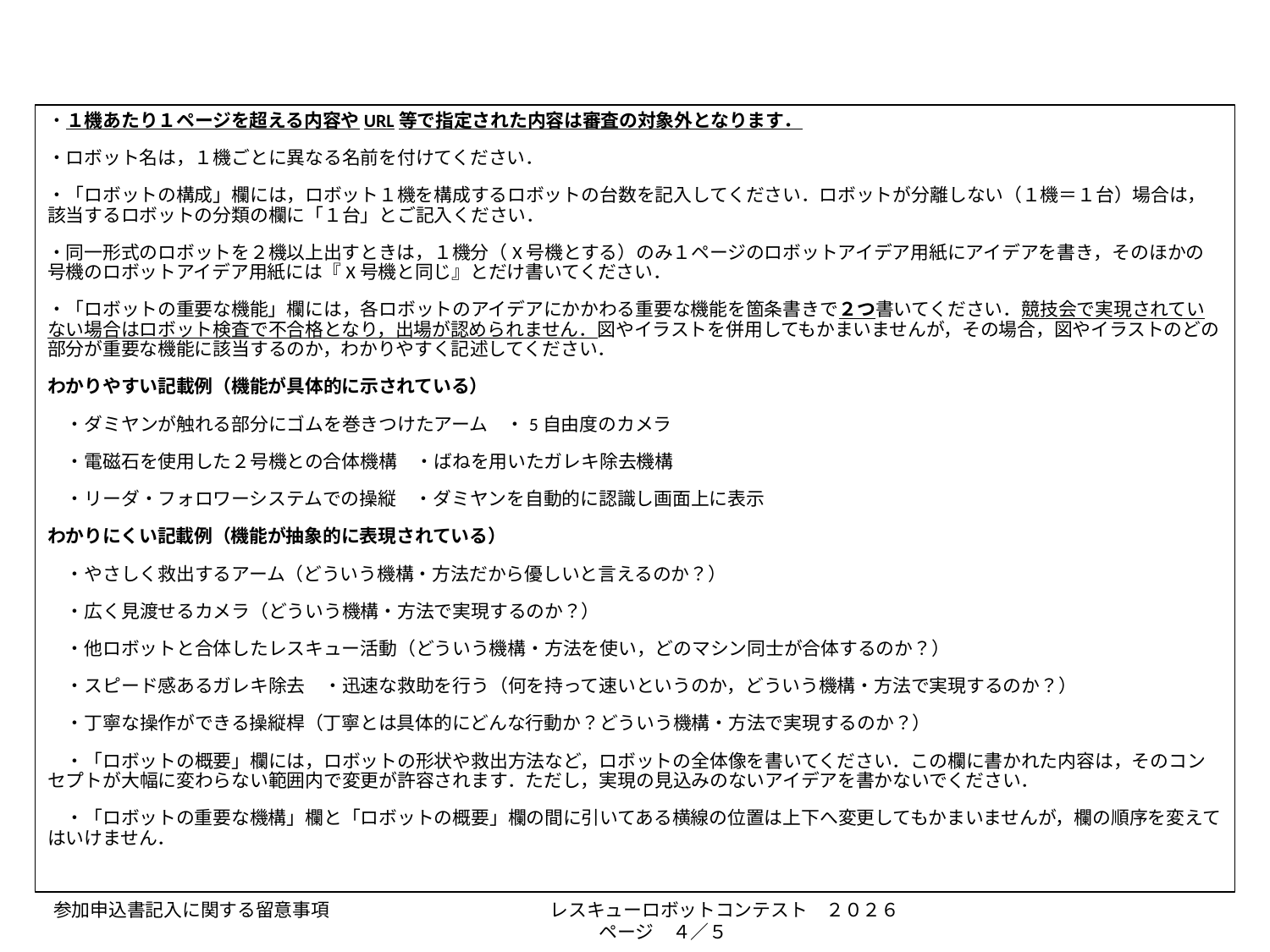

・１機あたり１ページを超える内容やURL等で指定された内容は審査の対象外となります．
・ロボット名は，１機ごとに異なる名前を付けてください．
・「ロボットの構成」欄には，ロボット１機を構成するロボットの台数を記入してください．ロボットが分離しない（１機＝１台）場合は，該当するロボットの分類の欄に「１台」とご記入ください．
・同一形式のロボットを２機以上出すときは，１機分（X号機とする）のみ１ページのロボットアイデア用紙にアイデアを書き，そのほかの号機のロボットアイデア用紙には『X号機と同じ』とだけ書いてください．
・「ロボットの重要な機能」欄には，各ロボットのアイデアにかかわる重要な機能を箇条書きで２つ書いてください．競技会で実現されていない場合はロボット検査で不合格となり，出場が認められません．図やイラストを併用してもかまいませんが，その場合，図やイラストのどの部分が重要な機能に該当するのか，わかりやすく記述してください．
わかりやすい記載例（機能が具体的に示されている）
　・ダミヤンが触れる部分にゴムを巻きつけたアーム　・5自由度のカメラ
　・電磁石を使用した２号機との合体機構　・ばねを用いたガレキ除去機構
　・リーダ・フォロワーシステムでの操縦　・ダミヤンを自動的に認識し画面上に表示
わかりにくい記載例（機能が抽象的に表現されている）
　・やさしく救出するアーム（どういう機構・方法だから優しいと言えるのか？）
　・広く見渡せるカメラ（どういう機構・方法で実現するのか？）
　・他ロボットと合体したレスキュー活動（どういう機構・方法を使い，どのマシン同士が合体するのか？）
　・スピード感あるガレキ除去　・迅速な救助を行う（何を持って速いというのか，どういう機構・方法で実現するのか？）
　・丁寧な操作ができる操縦桿（丁寧とは具体的にどんな行動か？どういう機構・方法で実現するのか？）
　・「ロボットの概要」欄には，ロボットの形状や救出方法など，ロボットの全体像を書いてください．この欄に書かれた内容は，そのコンセプトが大幅に変わらない範囲内で変更が許容されます．ただし，実現の見込みのないアイデアを書かないでください．
　・「ロボットの重要な機構」欄と「ロボットの概要」欄の間に引いてある横線の位置は上下へ変更してもかまいませんが，欄の順序を変えてはいけません．

参加申込書記入に関する留意事項　　　　　　　　　　　　レスキューロボットコンテスト　２０２６ 　　　　　　　　　　　　　　　　　　　　　ページ　４／５